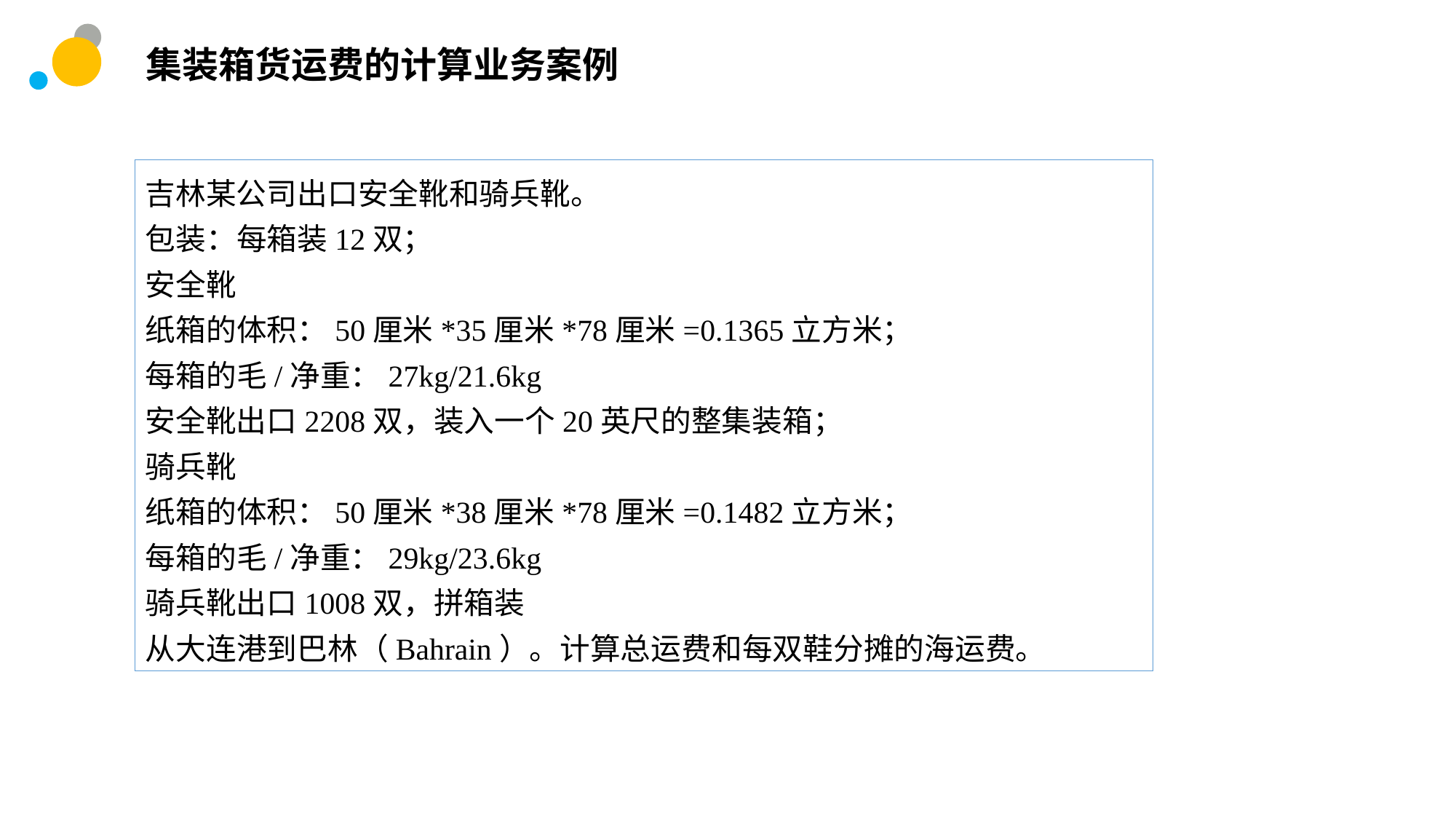

集装箱货运费的计算业务案例
吉林某公司出口安全靴和骑兵靴。
包装：每箱装12双；
安全靴
纸箱的体积：50厘米*35厘米*78厘米=0.1365立方米；
每箱的毛/净重：27kg/21.6kg
安全靴出口2208双，装入一个20英尺的整集装箱；
骑兵靴
纸箱的体积：50厘米*38厘米*78厘米=0.1482立方米；
每箱的毛/净重：29kg/23.6kg
骑兵靴出口1008双，拼箱装
从大连港到巴林（Bahrain）。计算总运费和每双鞋分摊的海运费。